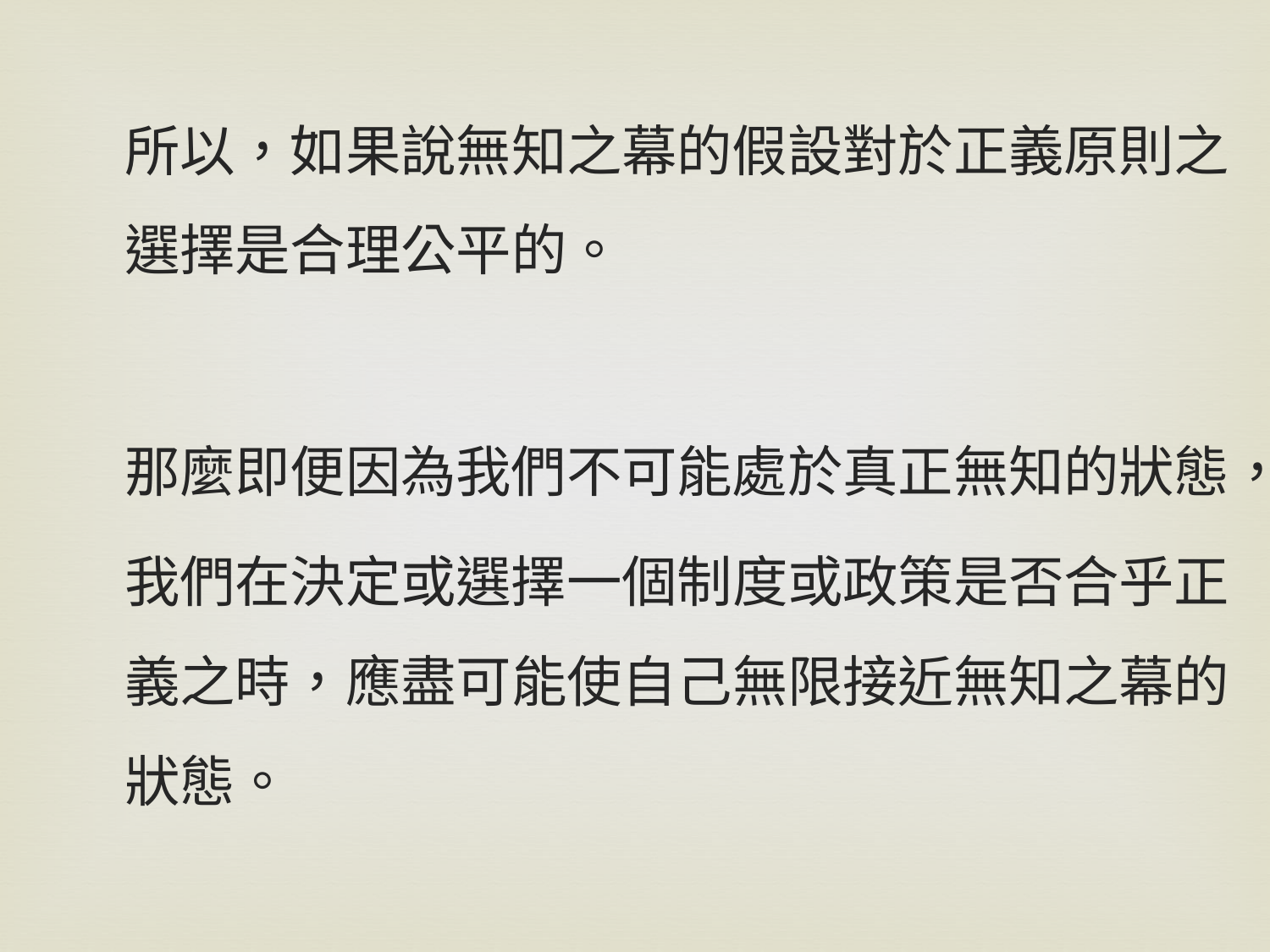

所以，如果說無知之幕的假設對於正義原則之選擇是合理公平的。

那麼即便因為我們不可能處於真正無知的狀態，
我們在決定或選擇一個制度或政策是否合乎正義之時，應盡可能使自己無限接近無知之幕的狀態。